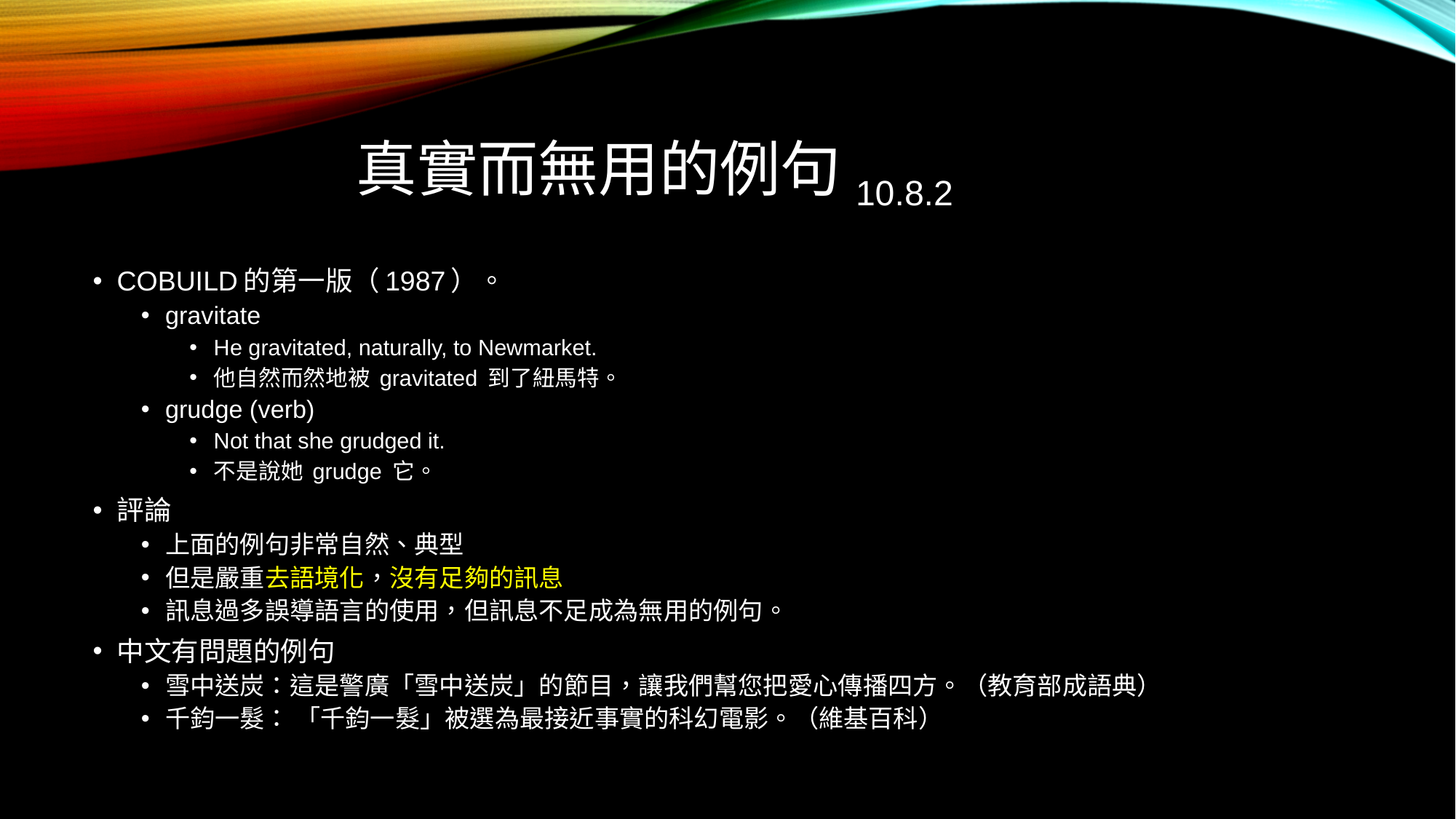

# 真實而無用的例句10.8.2
COBUILD的第一版（1987）。
gravitate
He gravitated, naturally, to Newmarket.
他自然而然地被 gravitated 到了紐馬特。
grudge (verb)
Not that she grudged it.
不是說她 grudge 它。
評論
上面的例句非常自然、典型
但是嚴重去語境化，沒有足夠的訊息
訊息過多誤導語言的使用，但訊息不足成為無用的例句。
中文有問題的例句
雪中送炭：這是警廣「雪中送炭」的節目，讓我們幫您把愛心傳播四方。（教育部成語典）
千鈞一髮： 「千鈞一髮」被選為最接近事實的科幻電影。（維基百科）